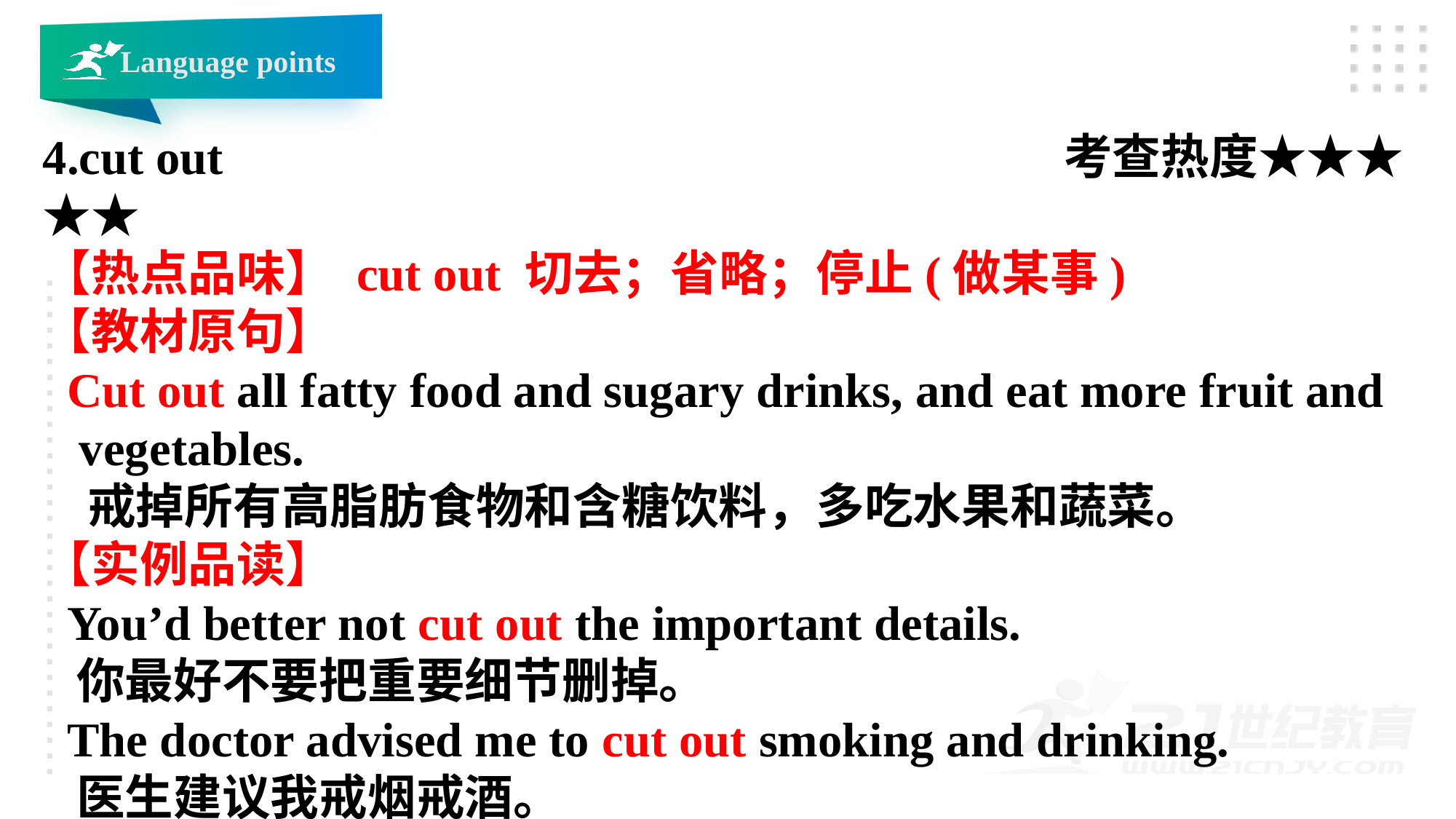

Language points
4.cut out                                                                    考查热度★★★★★
【热点品味】 cut out 切去；省略；停止(做某事)
【教材原句】
  Cut out all fatty food and sugary drinks, and eat more fruit and
   vegetables.
   戒掉所有高脂肪食物和含糖饮料，多吃水果和蔬菜。
【实例品读】
  You’d better not cut out the important details.
  你最好不要把重要细节删掉。
  The doctor advised me to cut out smoking and drinking.
  医生建议我戒烟戒酒。